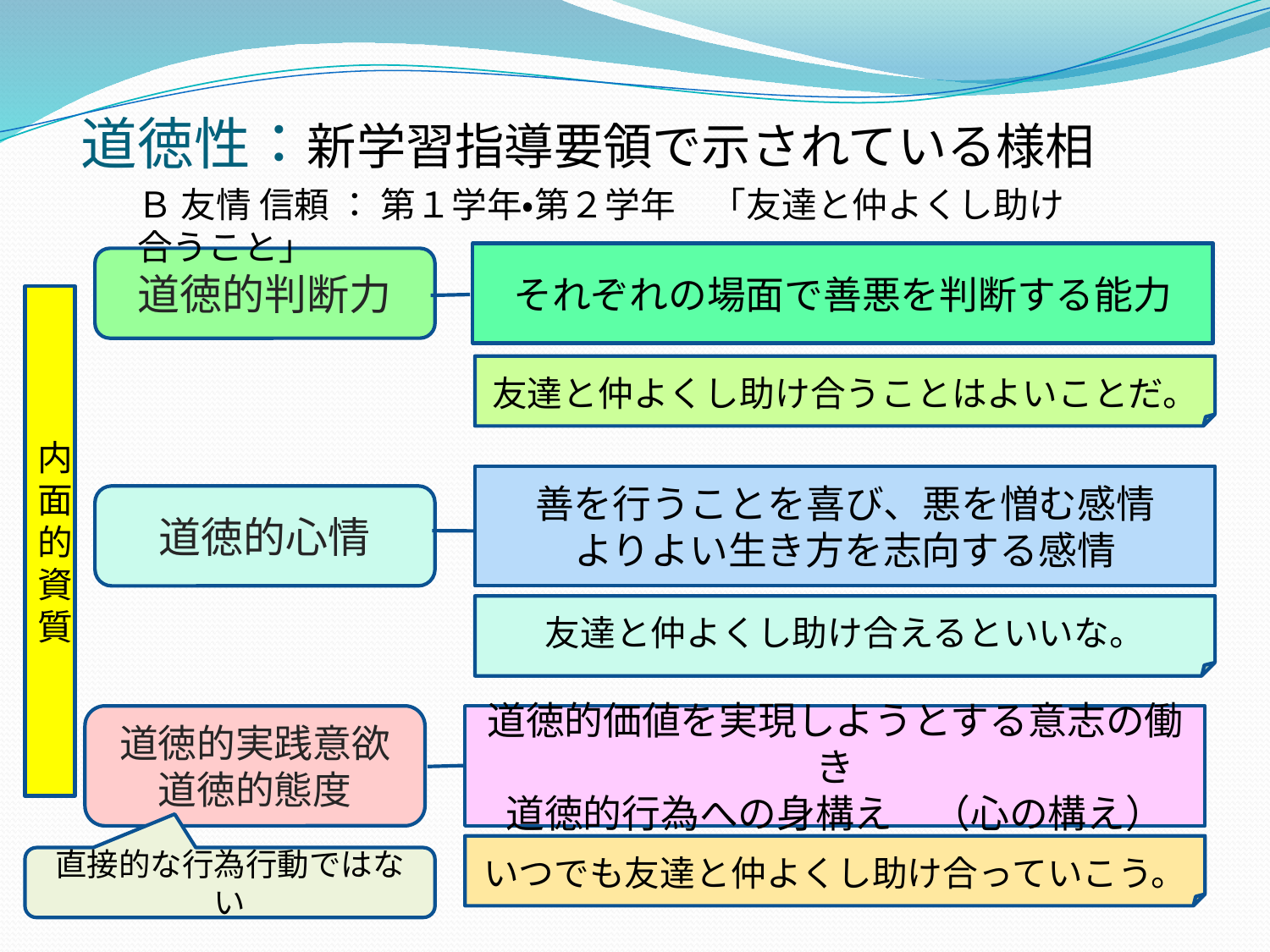

# 道徳性：新学習指導要領で示されている様相

Ｂ 友情 信頼 ： 第１学年・第２学年　「友達と仲よくし助け合うこと」
それぞれの場面で善悪を判断する能力
道徳的判断力
内
面的資質
友達と仲よくし助け合うことはよいことだ。
善を行うことを喜び、悪を憎む感情
よりよい生き方を志向する感情
道徳的心情
友達と仲よくし助け合えるといいな。
道徳的実践意欲
道徳的態度
道徳的価値を実現しようとする意志の働き
道徳的行為への身構え　（心の構え）
いつでも友達と仲よくし助け合っていこう。
直接的な行為行動ではない